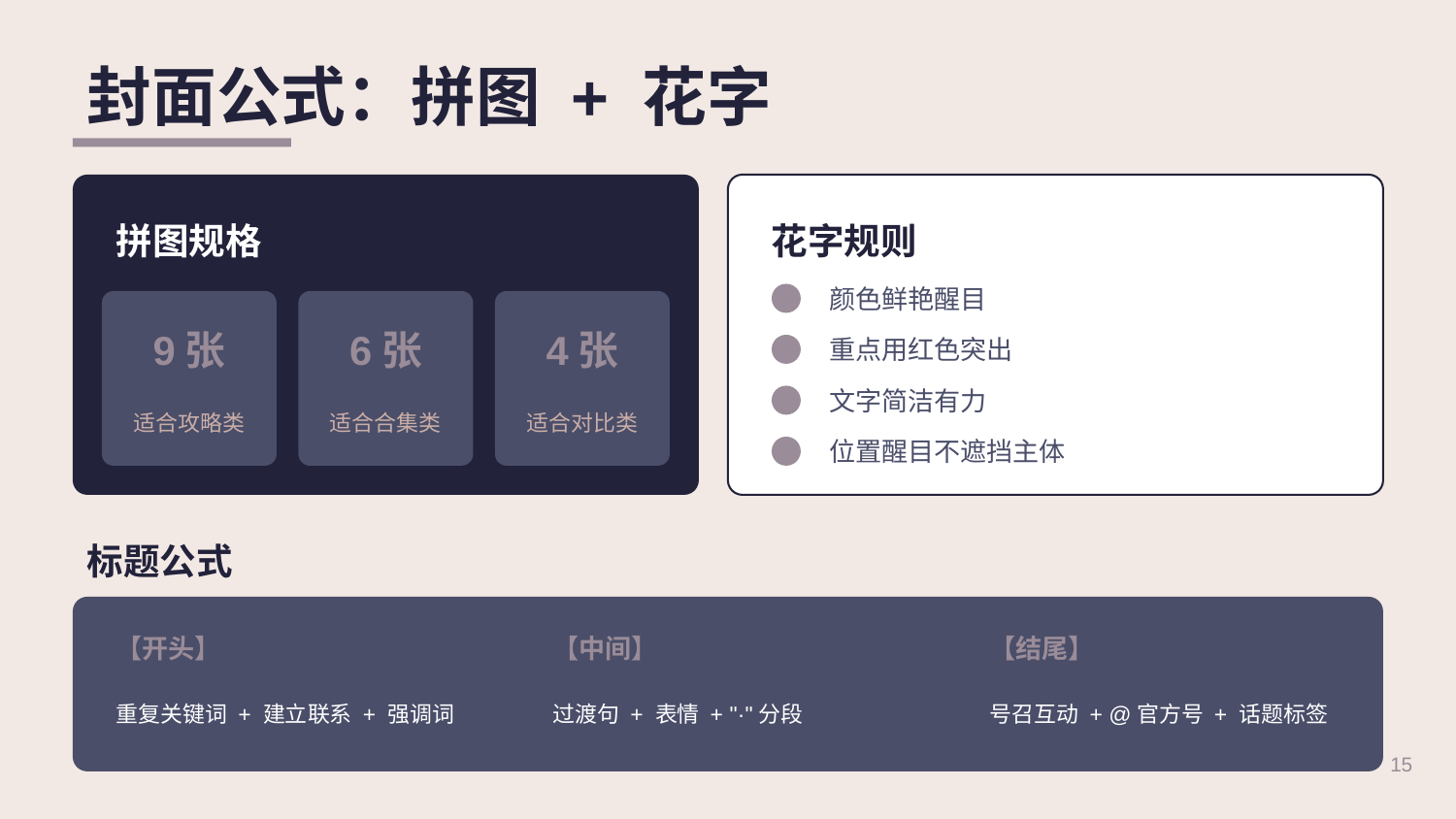

封面公式：拼图 + 花字

拼图规格
花字规则
颜色鲜艳醒目

9张
6张
4张
重点用红色突出

文字简洁有力

适合攻略类
适合合集类
适合对比类
位置醒目不遮挡主体

标题公式

【开头】
【中间】
【结尾】
重复关键词 + 建立联系 + 强调词
过渡句 + 表情 + "·"分段
号召互动 + @官方号 + 话题标签
15